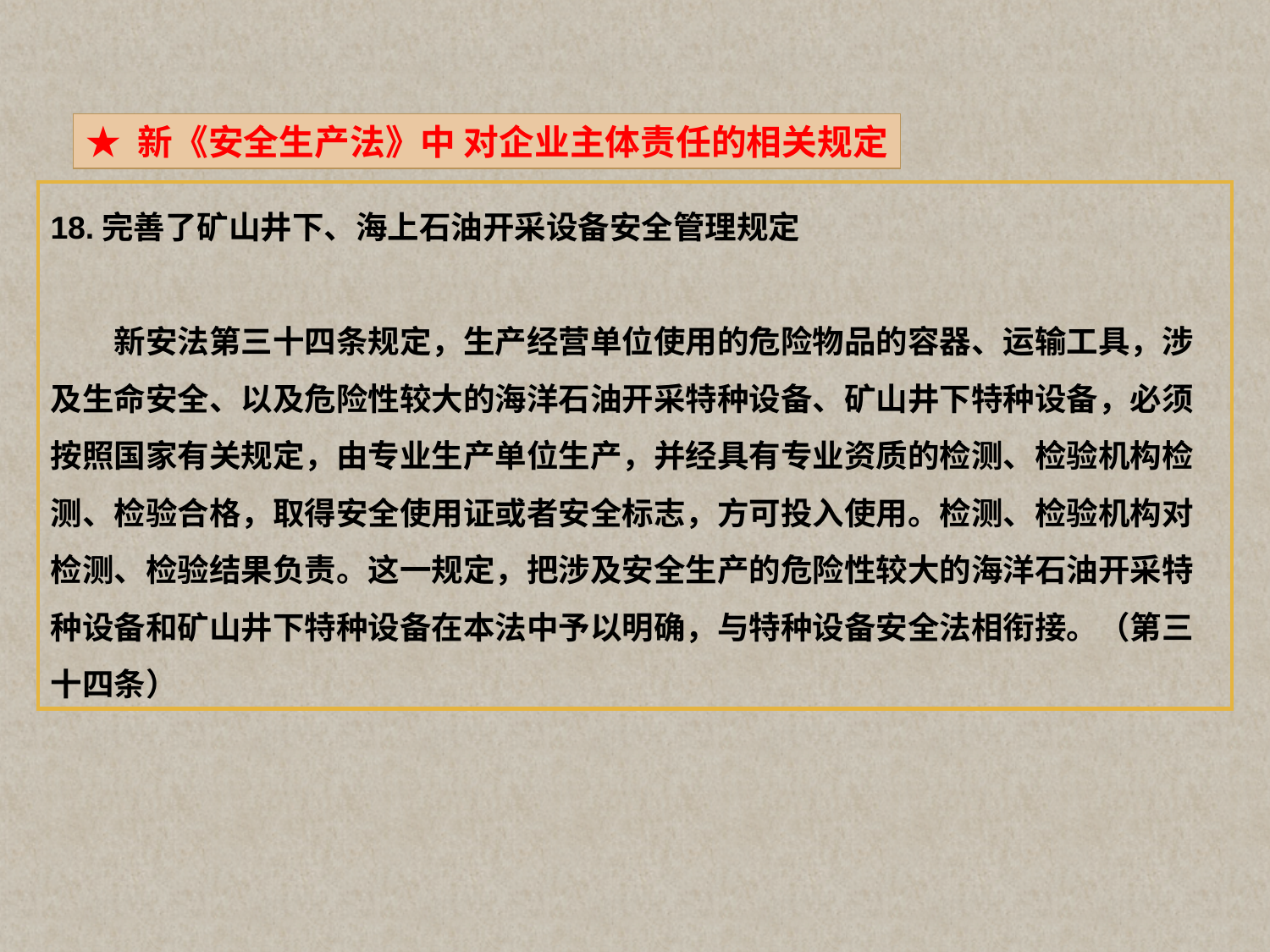

★ 新《安全生产法》中 对企业主体责任的相关规定
18.完善了矿山井下、海上石油开采设备安全管理规定

　　新安法第三十四条规定，生产经营单位使用的危险物品的容器、运输工具，涉及生命安全、以及危险性较大的海洋石油开采特种设备、矿山井下特种设备，必须按照国家有关规定，由专业生产单位生产，并经具有专业资质的检测、检验机构检测、检验合格，取得安全使用证或者安全标志，方可投入使用。检测、检验机构对检测、检验结果负责。这一规定，把涉及安全生产的危险性较大的海洋石油开采特种设备和矿山井下特种设备在本法中予以明确，与特种设备安全法相衔接。（第三十四条）